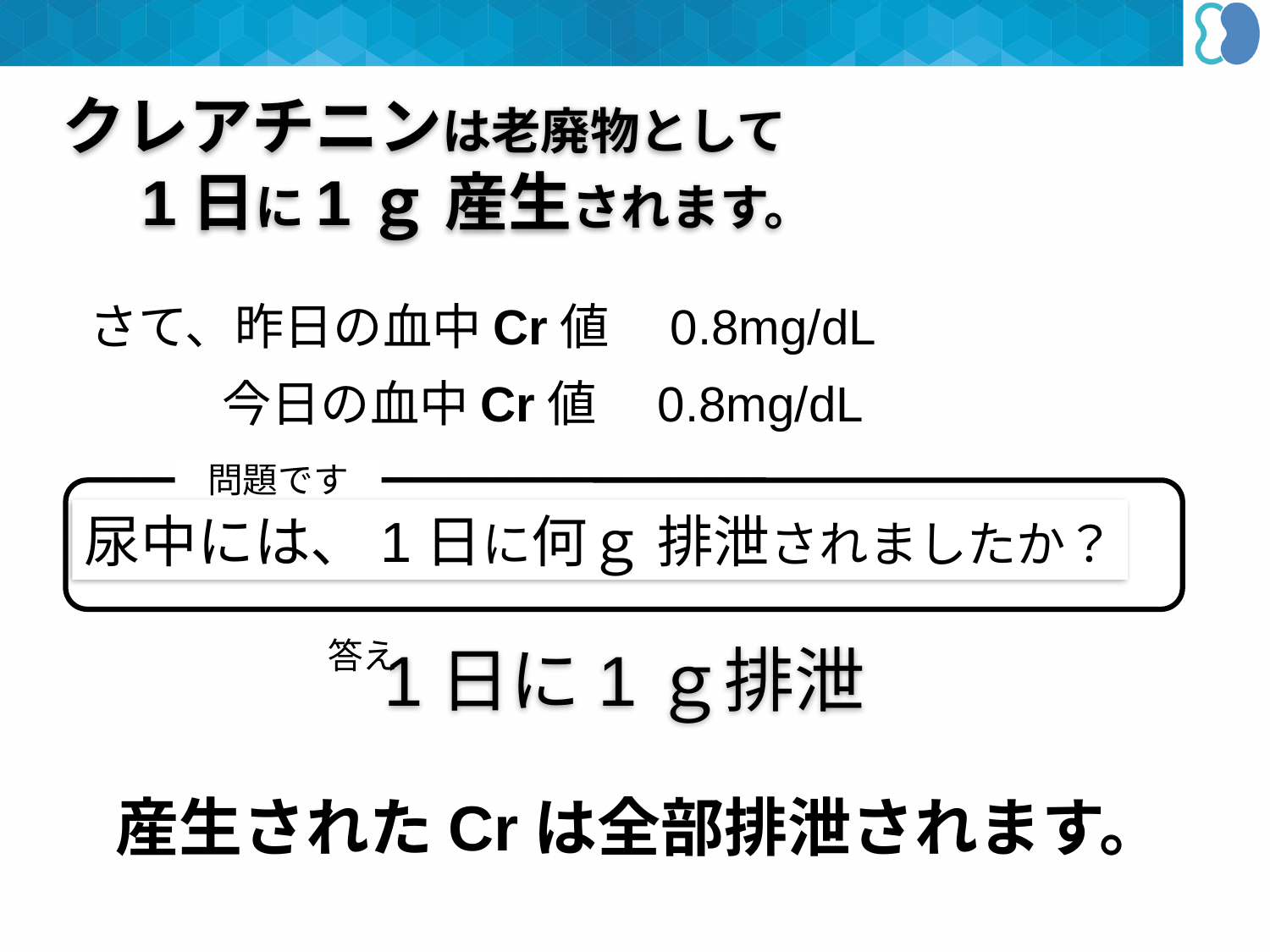

クレアチニンは老廃物として
　1日に1ｇ 産生されます。
さて、昨日の血中Cr値　0.8mg/dL
今日の血中Cr値　0.8mg/dL
問題です

尿中には、1日に何ｇ 排泄されましたか？
答え
1日に1ｇ排泄
産生されたCrは全部排泄されます。